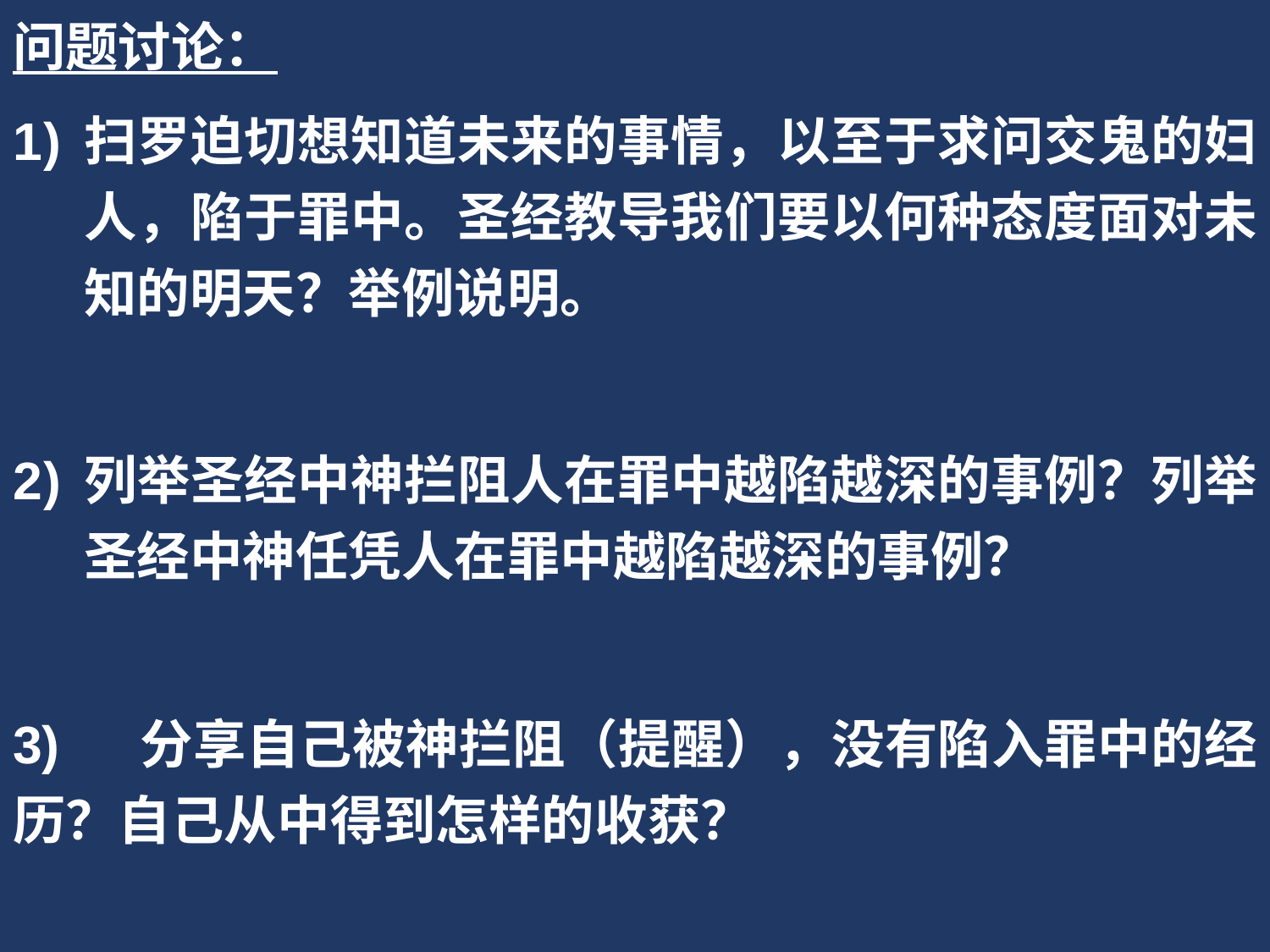

问题讨论：
扫罗迫切想知道未来的事情，以至于求问交鬼的妇人，陷于罪中。圣经教导我们要以何种态度面对未知的明天？举例说明。

列举圣经中神拦阻人在罪中越陷越深的事例？列举圣经中神任凭人在罪中越陷越深的事例？

3)	分享自己被神拦阻（提醒），没有陷入罪中的经历？自己从中得到怎样的收获？